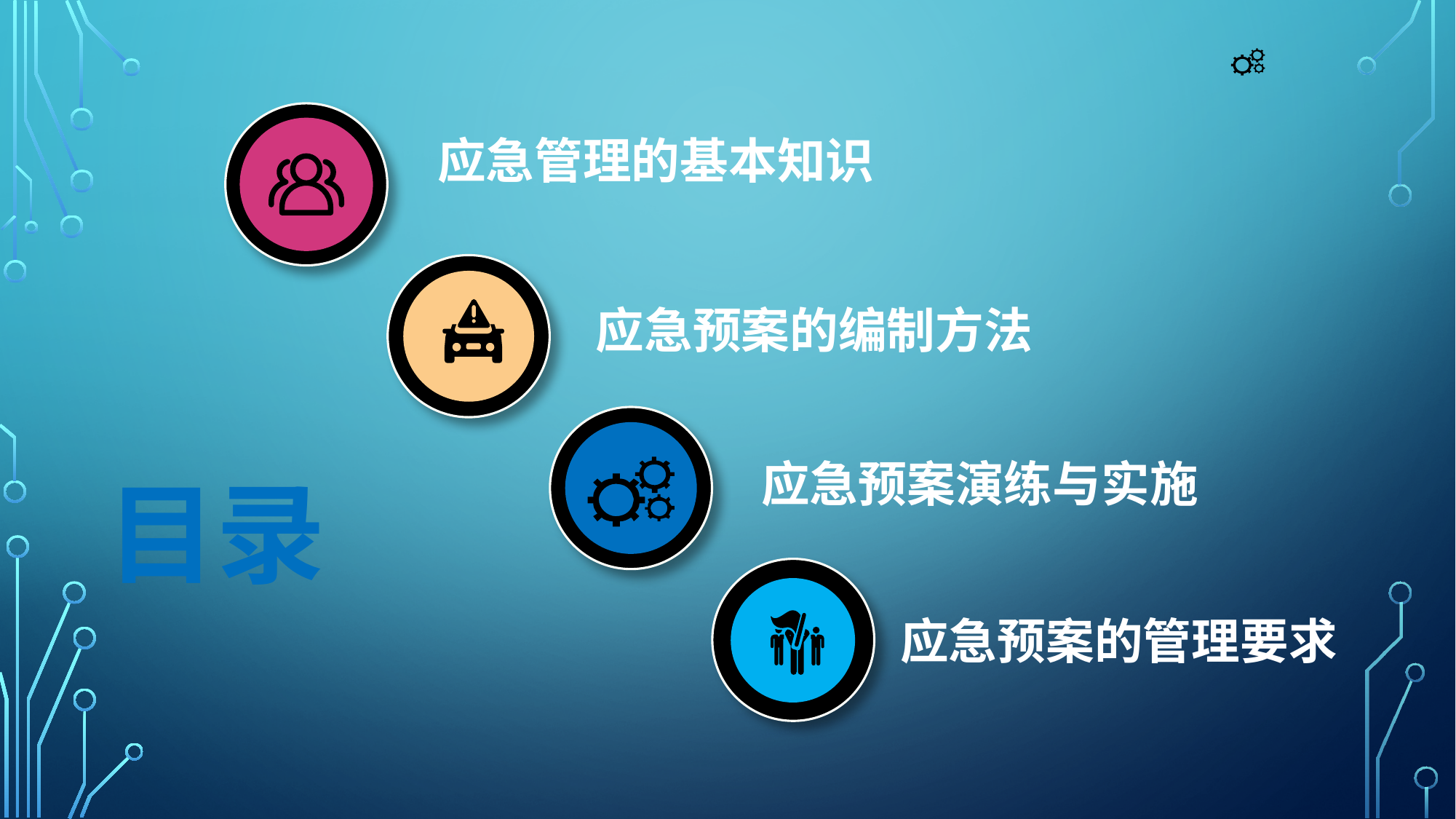

应急管理的基本知识

应急预案的编制方法

应急预案演练与实施

目录

应急预案的管理要求